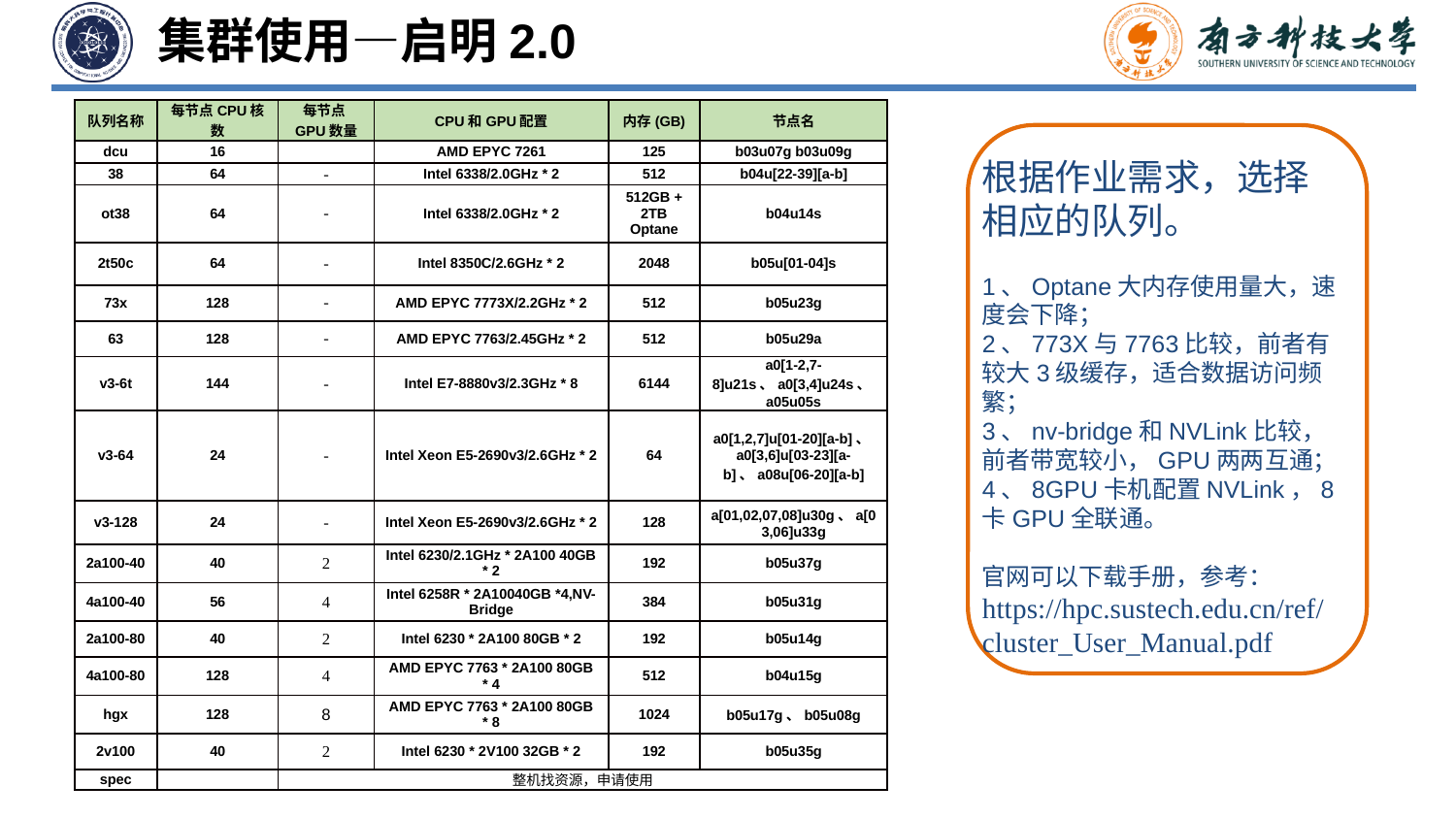

集群使用—启明2.0
| 队列名称 | 每节点CPU核数 | 每节点GPU数量 | CPU和GPU配置 | 内存(GB) | 节点名 |
| --- | --- | --- | --- | --- | --- |
| dcu | 16 |  | AMD EPYC 7261 | 125 | b03u07g b03u09g |
| 38 | 64 | - | Intel 6338/2.0GHz \* 2 | 512 | b04u[22-39][a-b] |
| ot38 | 64 | - | Intel 6338/2.0GHz \* 2 | 512GB + 2TB Optane | b04u14s |
| 2t50c | 64 | - | Intel 8350C/2.6GHz \* 2 | 2048 | b05u[01-04]s |
| 73x | 128 | - | AMD EPYC 7773X/2.2GHz \* 2 | 512 | b05u23g |
| 63 | 128 | - | AMD EPYC 7763/2.45GHz \* 2 | 512 | b05u29a |
| v3-6t | 144 | - | Intel E7-8880v3/2.3GHz \* 8 | 6144 | a0[1-2,7-8]u21s、a0[3,4]u24s、a05u05s |
| v3-64 | 24 | - | Intel Xeon E5-2690v3/2.6GHz \* 2 | 64 | a0[1,2,7]u[01-20][a-b]、a0[3,6]u[03-23][a-b]、a08u[06-20][a-b] |
| v3-128 | 24 | - | Intel Xeon E5-2690v3/2.6GHz \* 2 | 128 | a[01,02,07,08]u30g、a[03,06]u33g |
| 2a100-40 | 40 | 2 | Intel 6230/2.1GHz \* 2A100 40GB \* 2 | 192 | b05u37g |
| 4a100-40 | 56 | 4 | Intel 6258R \* 2A10040GB \*4,NV-Bridge | 384 | b05u31g |
| 2a100-80 | 40 | 2 | Intel 6230 \* 2A100 80GB \* 2 | 192 | b05u14g |
| 4a100-80 | 128 | 4 | AMD EPYC 7763 \* 2A100 80GB \* 4 | 512 | b04u15g |
| hgx | 128 | 8 | AMD EPYC 7763 \* 2A100 80GB \* 8 | 1024 | b05u17g、b05u08g |
| 2v100 | 40 | 2 | Intel 6230 \* 2V100 32GB \* 2 | 192 | b05u35g |
| spec |  | 整机找资源，申请使用 |  |  |  |

根据作业需求，选择相应的队列。

1、Optane大内存使用量大，速度会下降；
2、773X与7763比较，前者有较大3级缓存，适合数据访问频繁；
3、nv-bridge和NVLink比较，前者带宽较小，GPU两两互通；
4、8GPU卡机配置NVLink，8卡GPU全联通。

官网可以下载手册，参考：https://hpc.sustech.edu.cn/ref/cluster_User_Manual.pdf